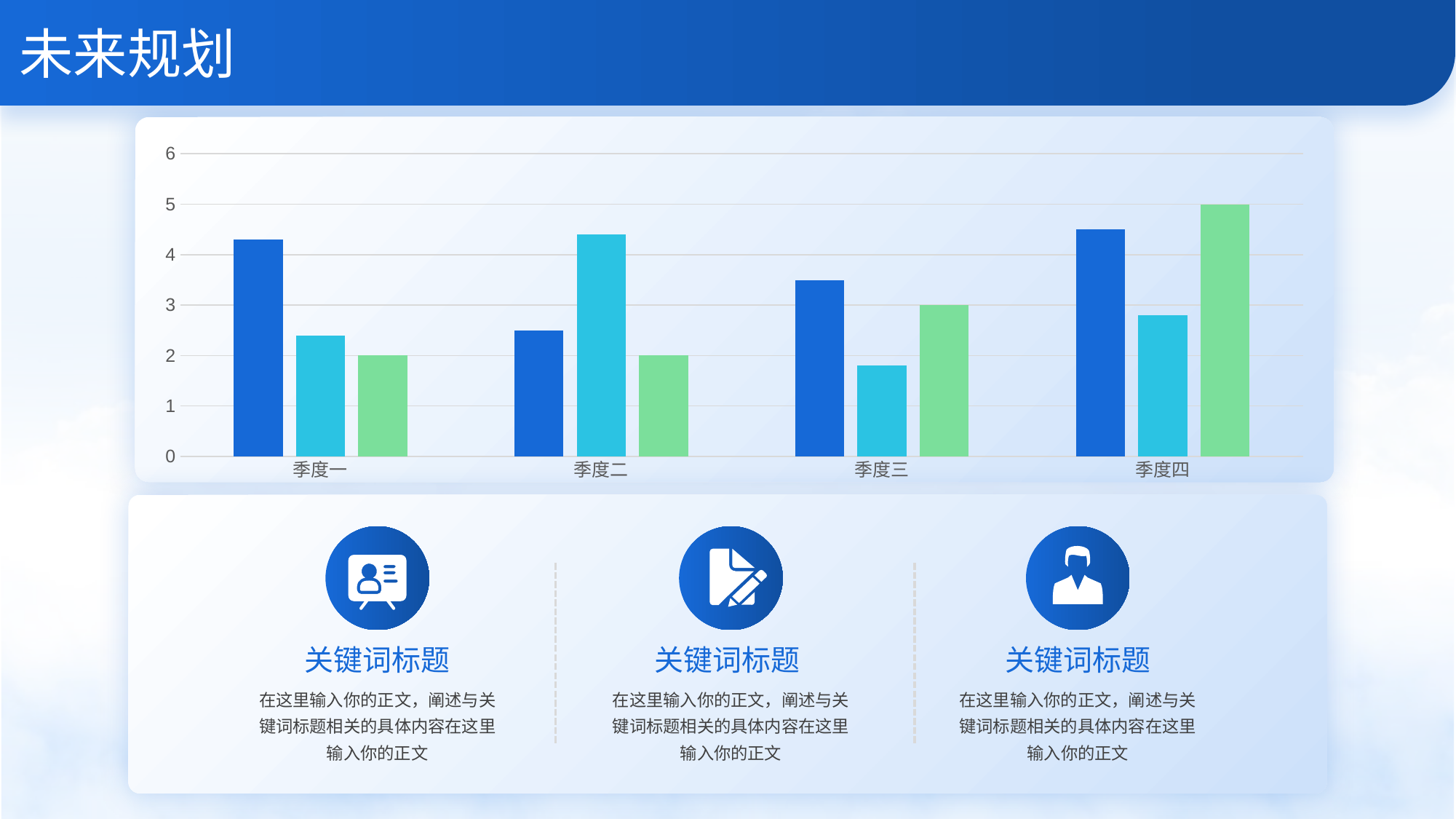

# 未来规划

### Chart

| Category | Series 1 | Series 2 | Series 3 |
|---|---|---|---|
| 季度一 | 4.3 | 2.4 | 2.0 |
| 季度二 | 2.5 | 4.4 | 2.0 |
| 季度三 | 3.5 | 1.8 | 3.0 |
| 季度四 | 4.5 | 2.8 | 5.0 |

关键词标题
关键词标题
关键词标题
在这里输入你的正文，阐述与关键词标题相关的具体内容在这里输入你的正文
在这里输入你的正文，阐述与关键词标题相关的具体内容在这里输入你的正文
在这里输入你的正文，阐述与关键词标题相关的具体内容在这里输入你的正文